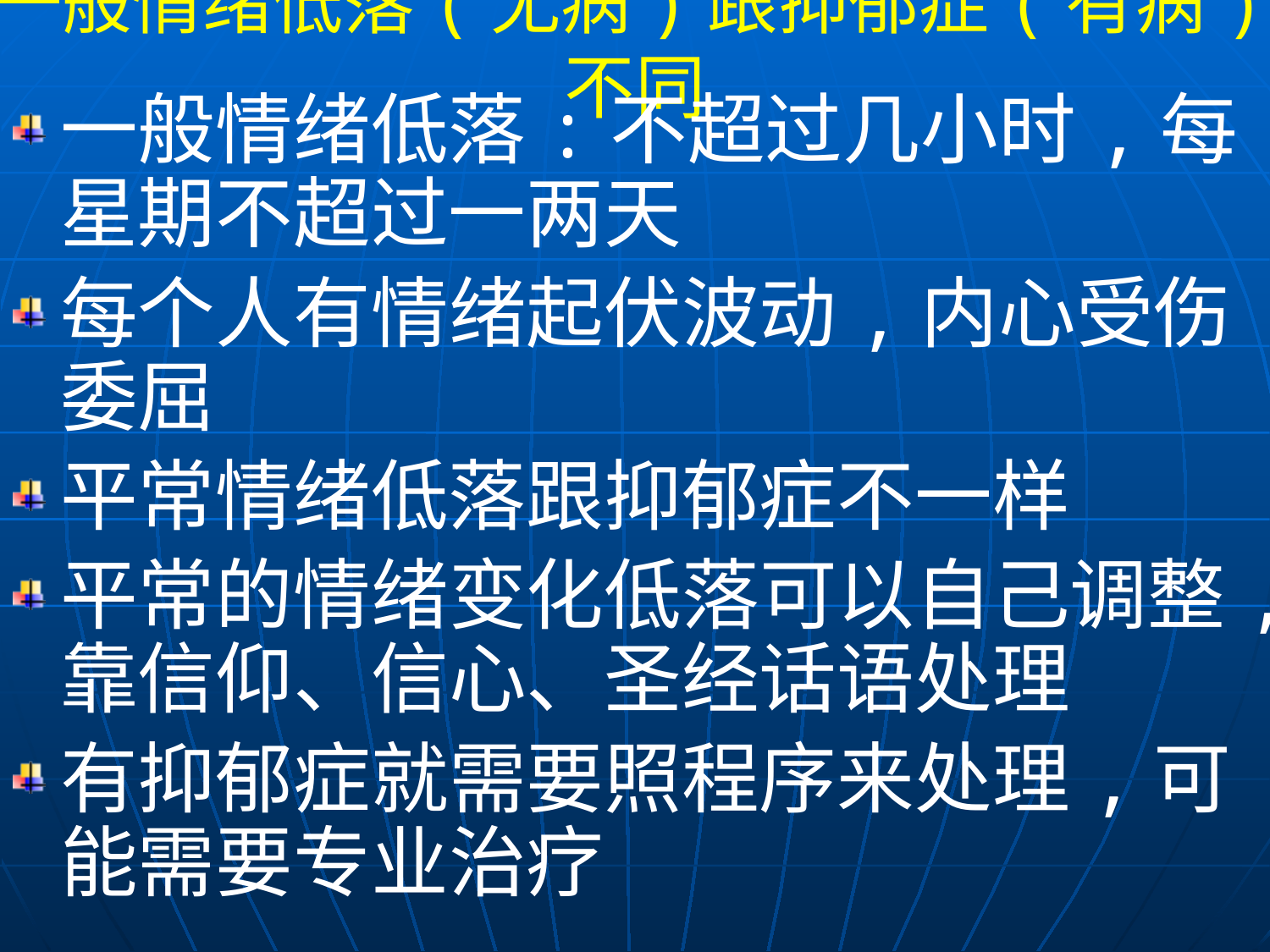

一般情绪低落(无病)跟抑郁症(有病)不同
一般情绪低落:不超过几小时,每星期不超过一两天
每个人有情绪起伏波动,内心受伤委屈
平常情绪低落跟抑郁症不一样
平常的情绪变化低落可以自己调整,靠信仰、信心、圣经话语处理
有抑郁症就需要照程序来处理,可能需要专业治疗